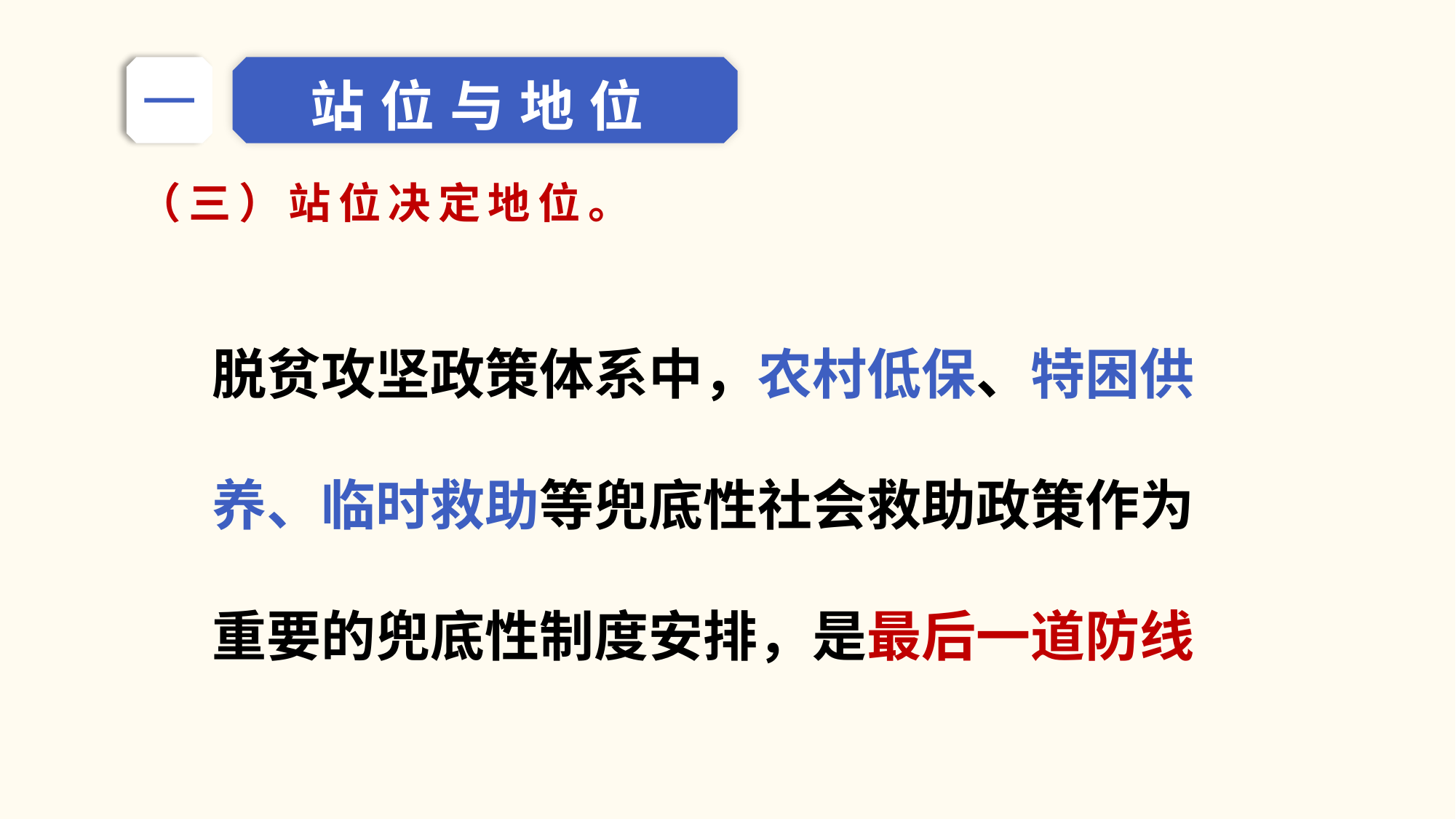

站位与地位

一
（三）站位决定地位。
脱贫攻坚政策体系中，农村低保、特困供养、临时救助等兜底性社会救助政策作为重要的兜底性制度安排，是最后一道防线